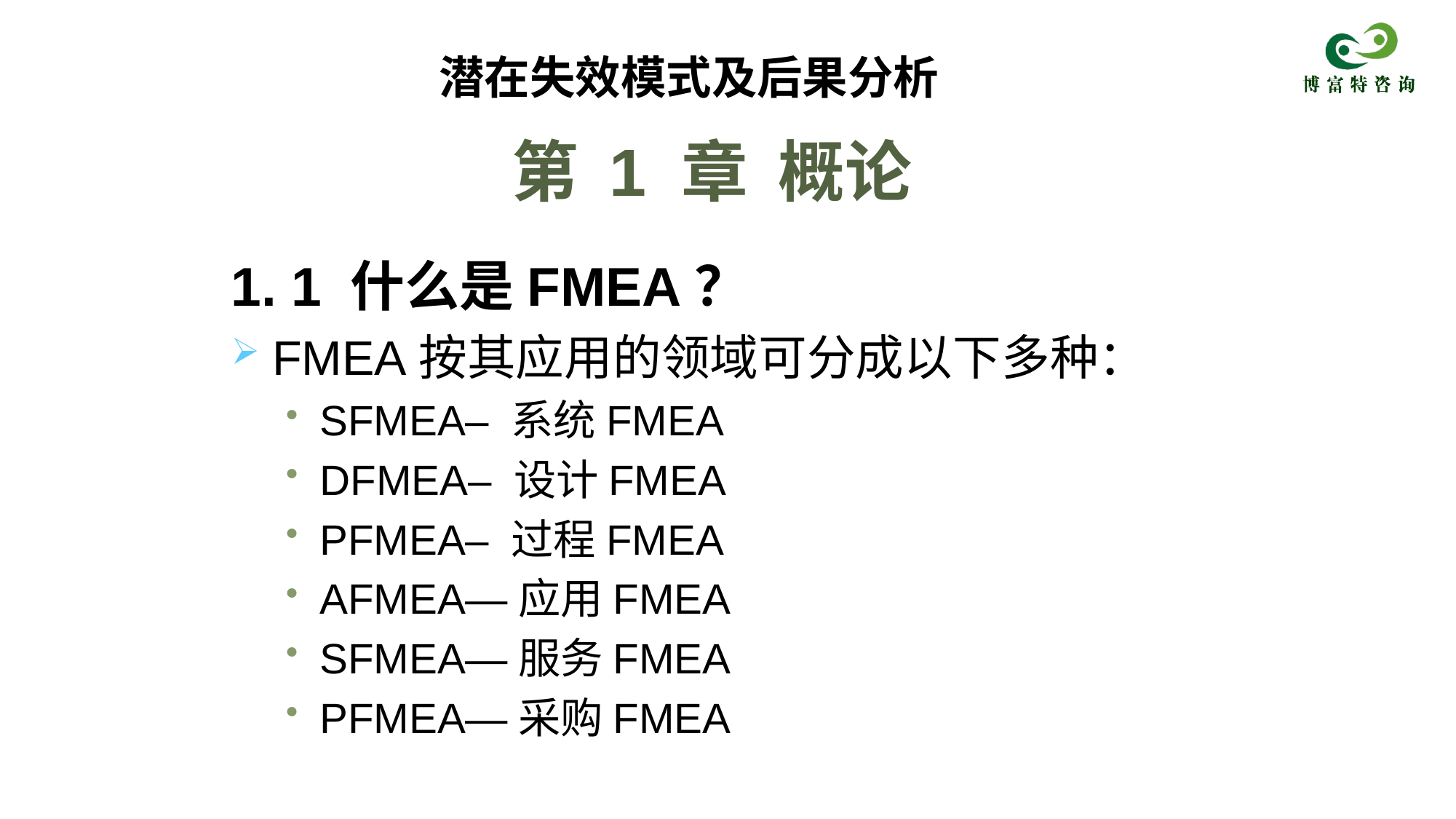

潜在失效模式及后果分析
# 第 1 章  概论
1. 1 什么是FMEA？
FMEA按其应用的领域可分成以下多种：
SFMEA– 系统FMEA
DFMEA– 设计FMEA
PFMEA– 过程FMEA
AFMEA—应用FMEA
SFMEA—服务FMEA
PFMEA—采购FMEA
9